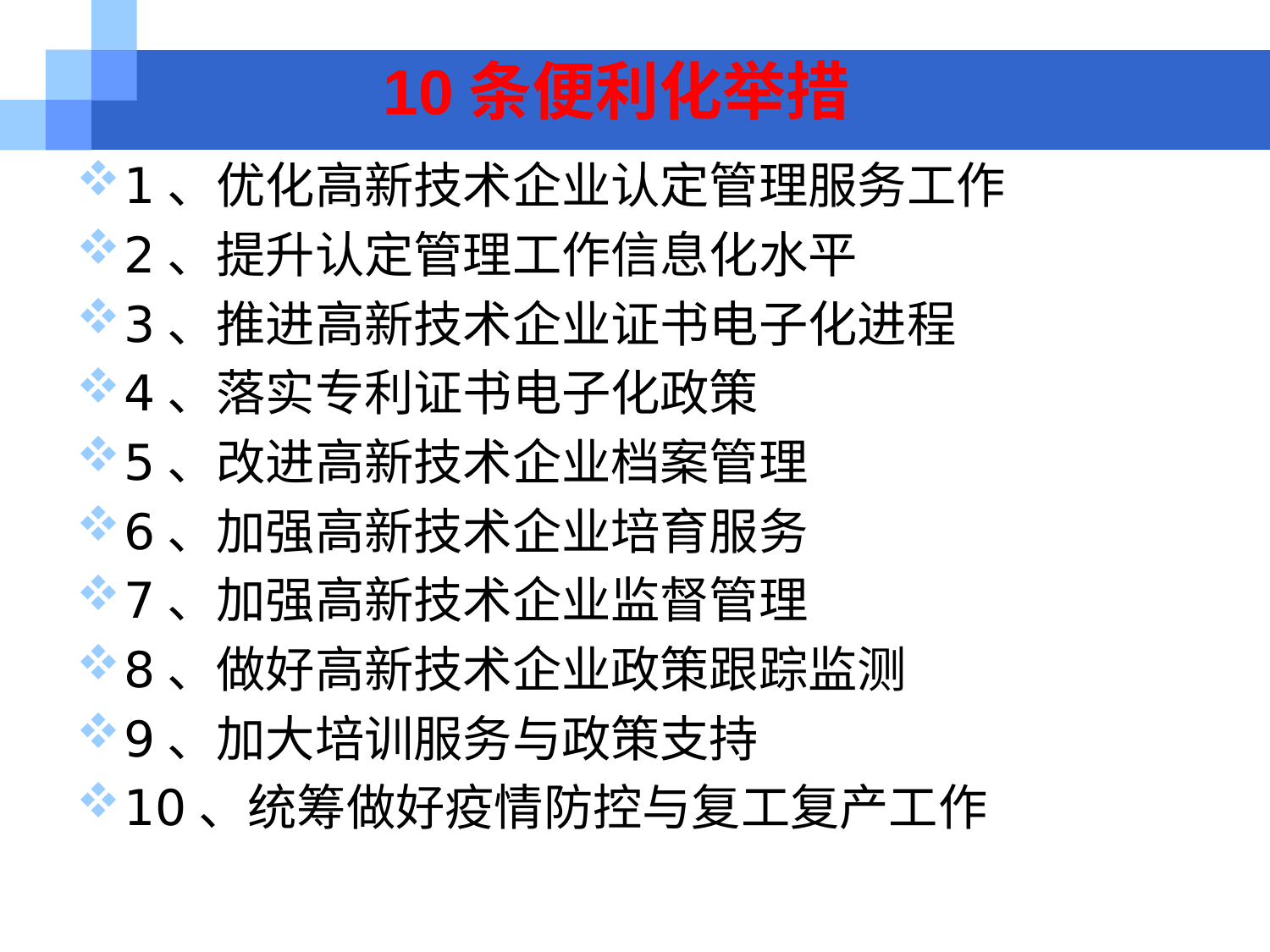

# 10条便利化举措
1、优化高新技术企业认定管理服务工作
2、提升认定管理工作信息化水平
3、推进高新技术企业证书电子化进程
4、落实专利证书电子化政策
5、改进高新技术企业档案管理
6、加强高新技术企业培育服务
7、加强高新技术企业监督管理
8、做好高新技术企业政策跟踪监测
9、加大培训服务与政策支持
10、统筹做好疫情防控与复工复产工作